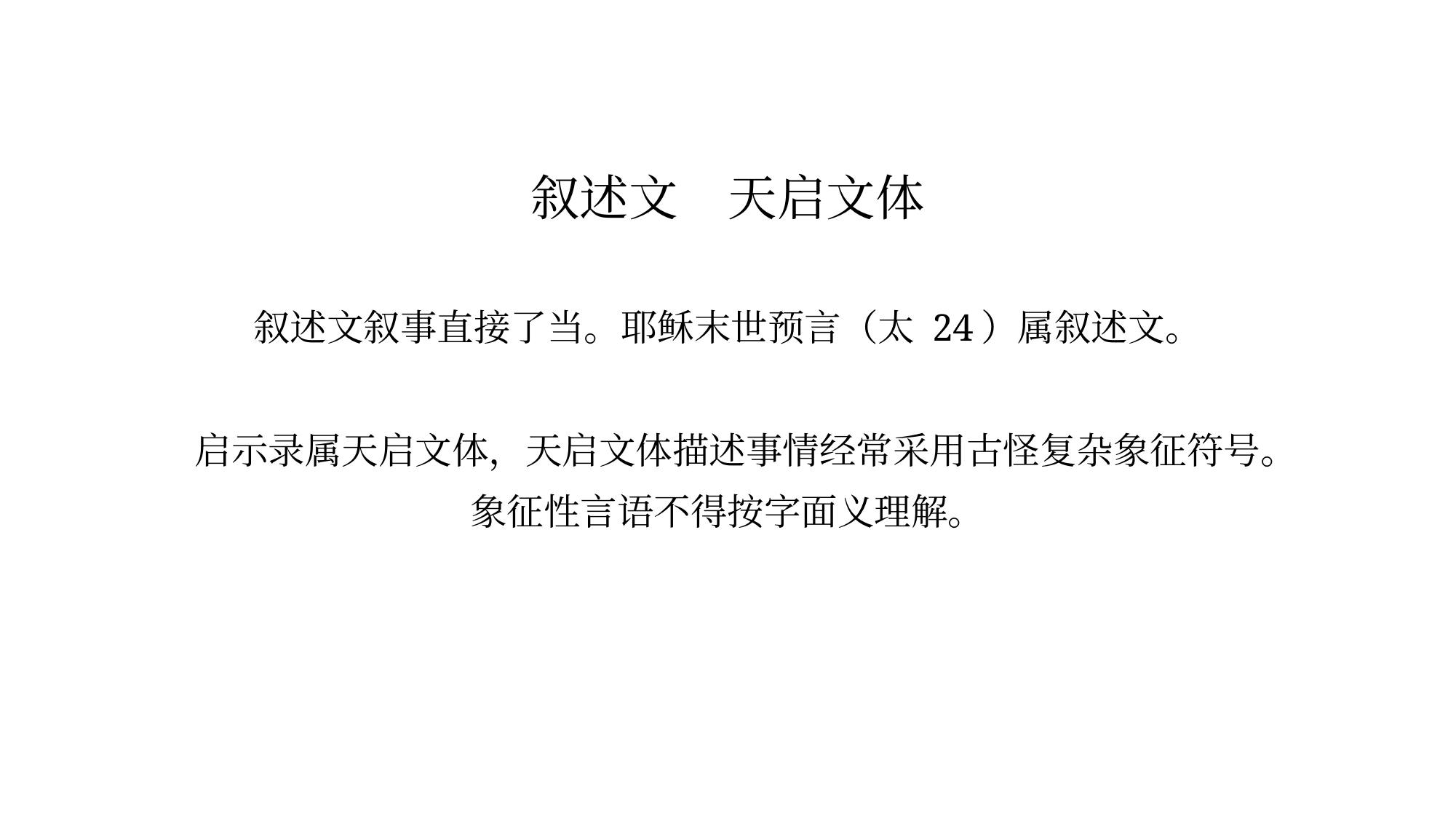

# 叙述文    天启文体 叙述文叙事直接了当。耶稣末世预言（太 24）属叙述文。 启示录属天启文体，天启文体描述事情经常采用古怪复杂象征符号。象征性言语不得按字面义理解。